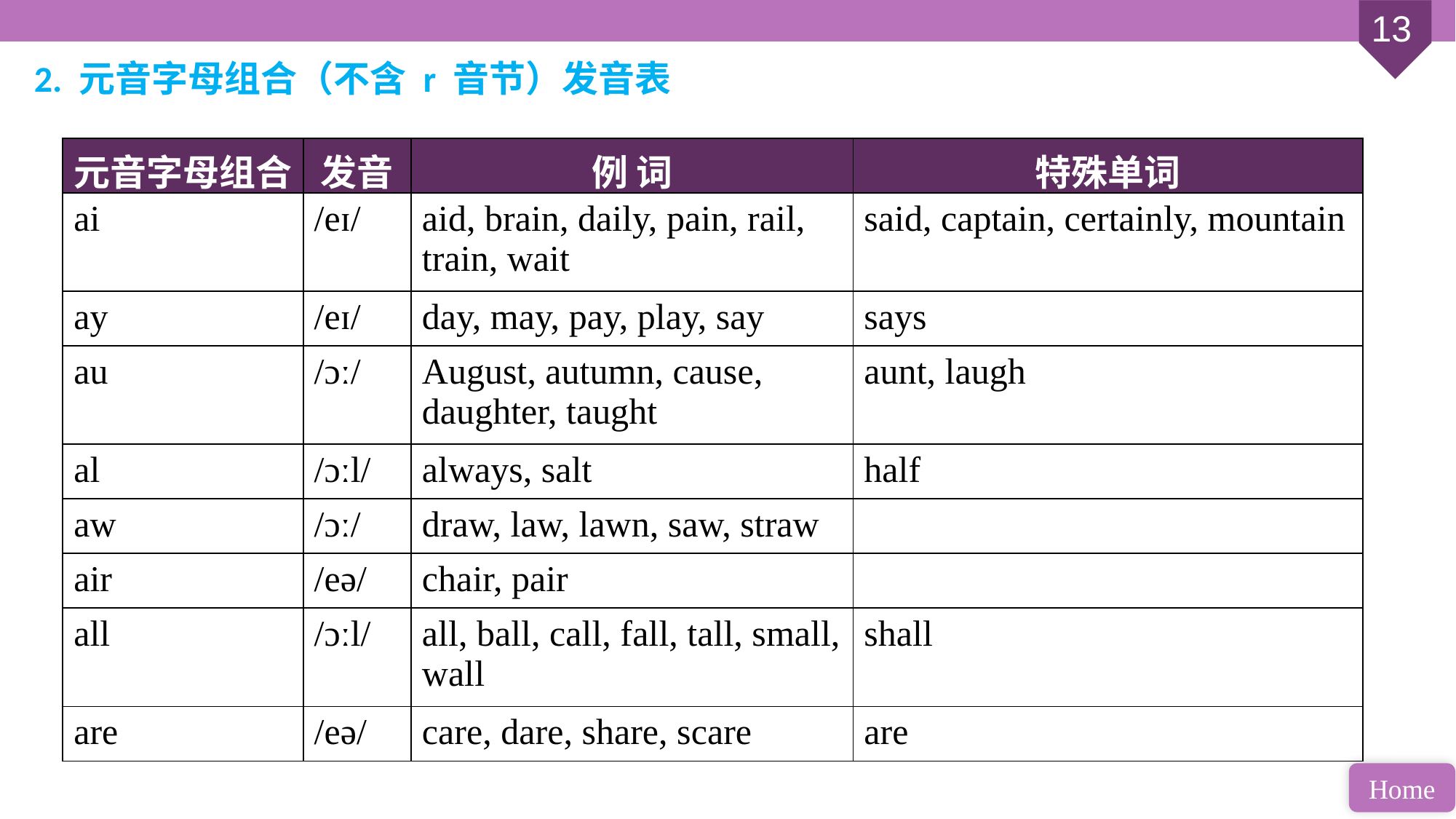

2. 元音字母组合（不含 r 音节）发音表
| 元音字母组合 | 发音 | 例 词 | 特殊单词 |
| --- | --- | --- | --- |
| ai | /eɪ/ | aid, brain, daily, pain, rail, train, wait | said, captain, certainly, mountain |
| ay | /eɪ/ | day, may, pay, play, say | says |
| au | /ɔː/ | August, autumn, cause, daughter, taught | aunt, laugh |
| al | /ɔːl/ | always, salt | half |
| aw | /ɔː/ | draw, law, lawn, saw, straw |  |
| air | /eə/ | chair, pair |  |
| all | /ɔːl/ | all, ball, call, fall, tall, small, wall | shall |
| are | /eə/ | care, dare, share, scare | are |